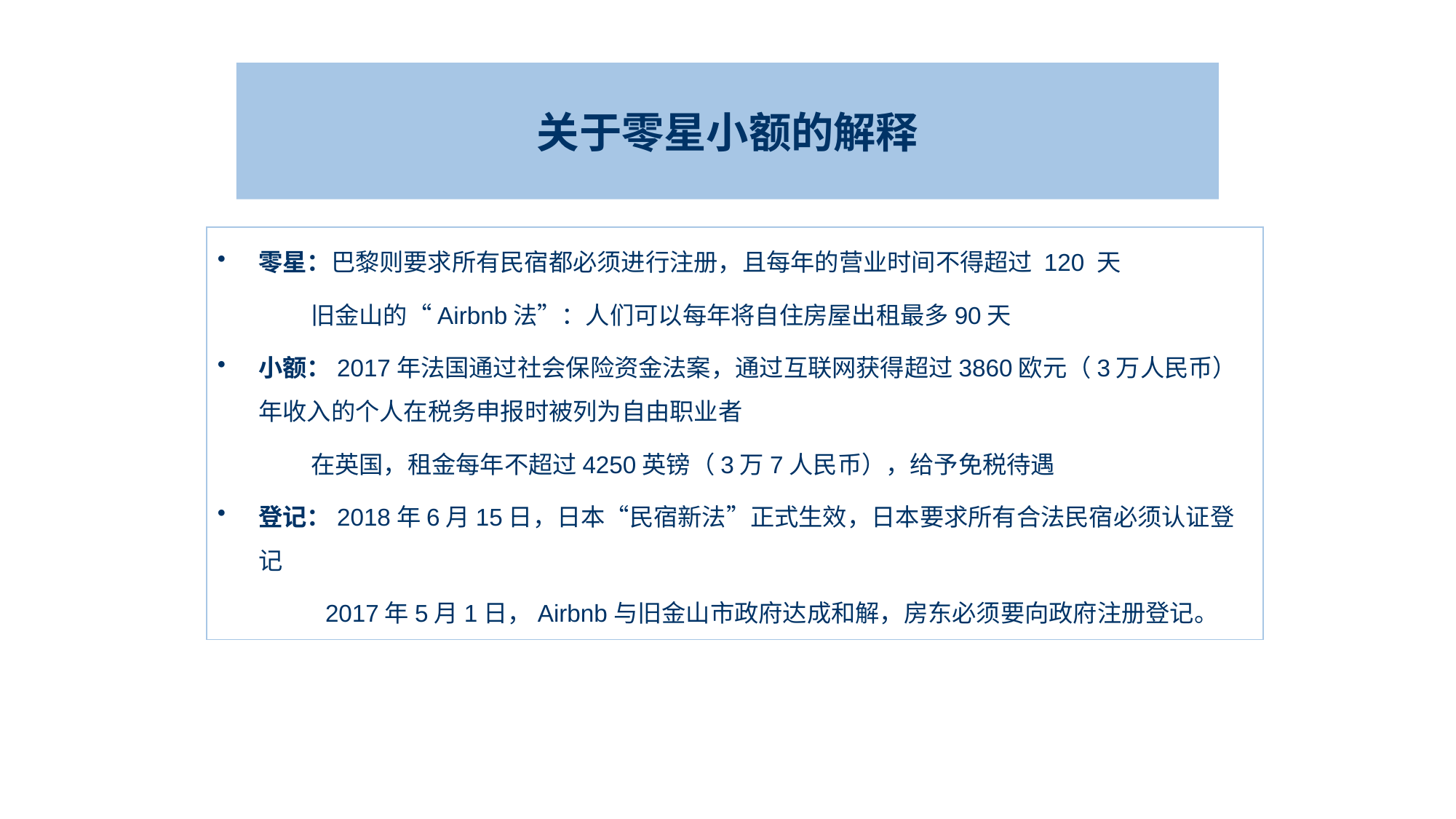

# 关于零星小额的解释
零星：巴黎则要求所有民宿都必须进行注册，且每年的营业时间不得超过 120 天
                旧金山的“Airbnb法”：人们可以每年将自住房屋出租最多90天
小额：2017年法国通过社会保险资金法案，通过互联网获得超过3860欧元（3万人民币）年收入的个人在税务申报时被列为自由职业者
                在英国，租金每年不超过4250英镑（3万7人民币），给予免税待遇
登记：2018年6月15日，日本“民宿新法”正式生效，日本要求所有合法民宿必须认证登记
                2017年5月1日，Airbnb与旧金山市政府达成和解，房东必须要向政府注册登记。